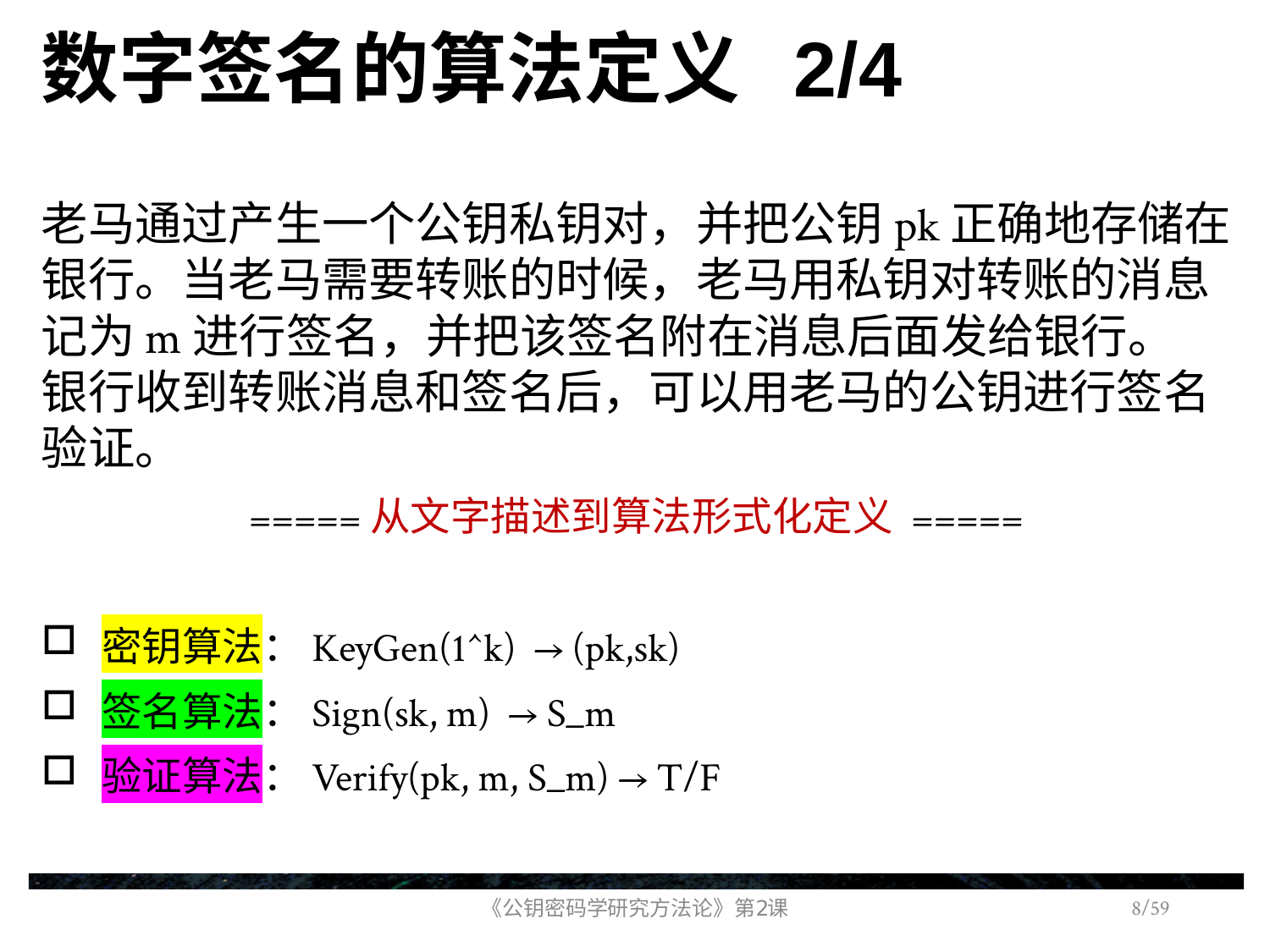

# 数字签名的算法定义  2/4
老马通过产生一个公钥私钥对，并把公钥pk正确地存储在银行。当老马需要转账的时候，老马用私钥对转账的消息记为m进行签名，并把该签名附在消息后面发给银行。 银行收到转账消息和签名后，可以用老马的公钥进行签名验证。
=====从文字描述到算法形式化定义 =====

密钥算法：KeyGen(1^k)  → (pk,sk)
签名算法：Sign(sk, m)  → S_m
验证算法：Verify(pk, m, S_m) → T/F

《公钥密码学研究方法论》第2课
8/59